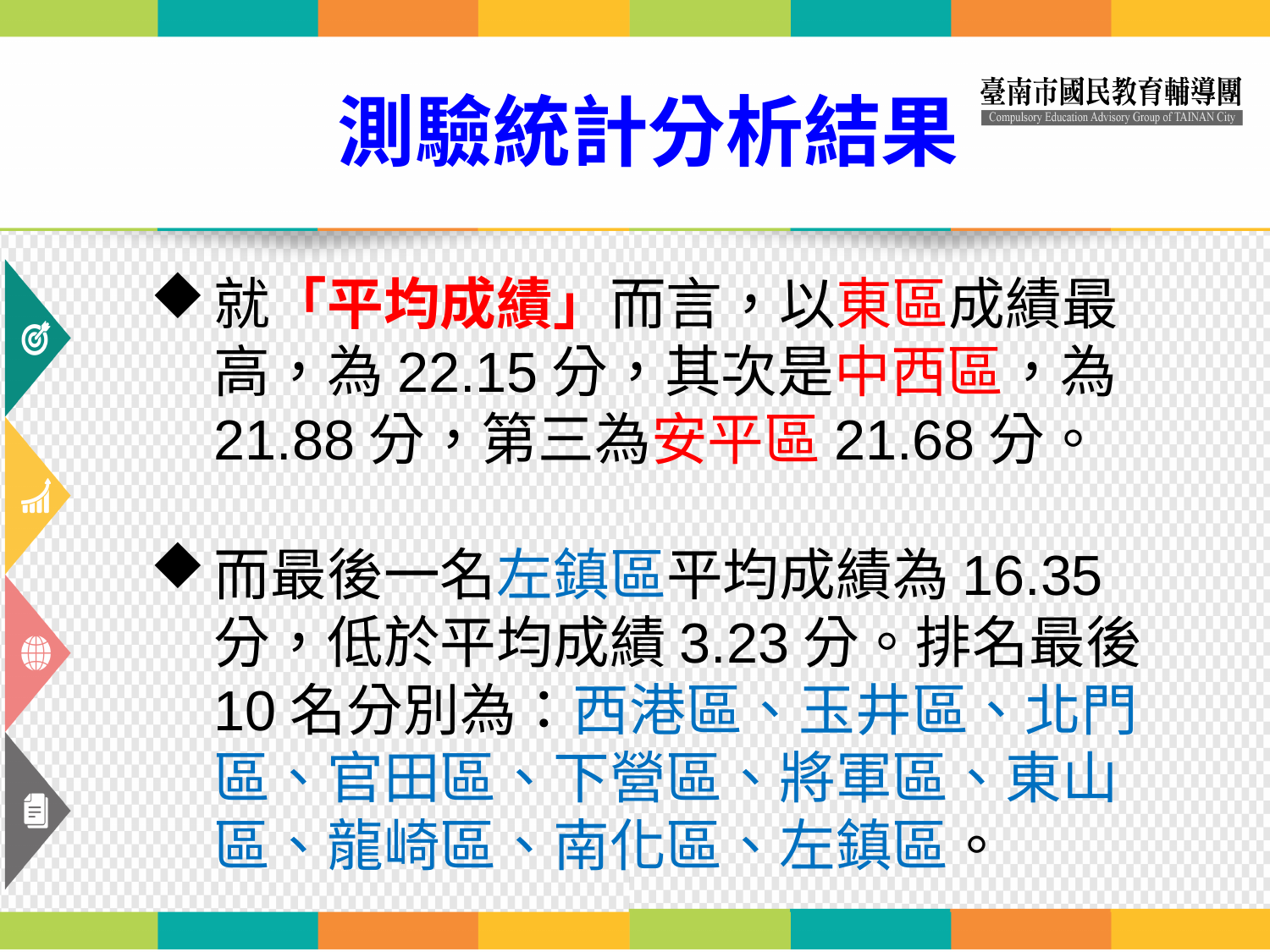

# 測驗統計分析結果
就「平均成績」而言，以東區成績最高，為22.15分，其次是中西區，為21.88分，第三為安平區21.68分。

而最後一名左鎮區平均成績為16.35分，低於平均成績3.23分。排名最後10名分別為：西港區、玉井區、北門區、官田區、下營區、將軍區、東山區、龍崎區、南化區、左鎮區。